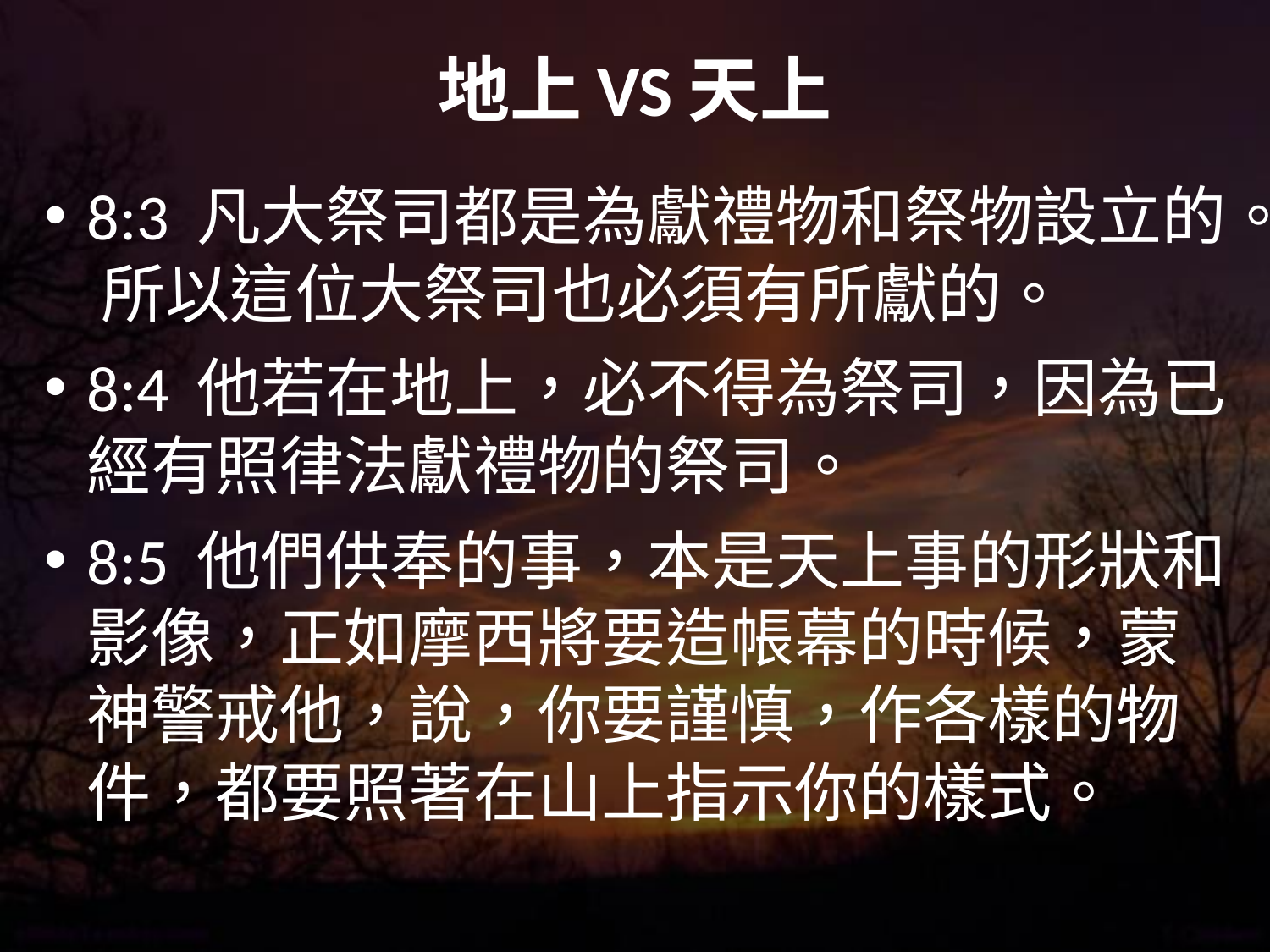

# 地上VS天上
8:3 凡大祭司都是為獻禮物和祭物設立的。 所以這位大祭司也必須有所獻的。
8:4 他若在地上，必不得為祭司，因為已經有照律法獻禮物的祭司。
8:5 他們供奉的事，本是天上事的形狀和影像，正如摩西將要造帳幕的時候，蒙神警戒他，說，你要謹慎，作各樣的物件，都要照著在山上指示你的樣式。